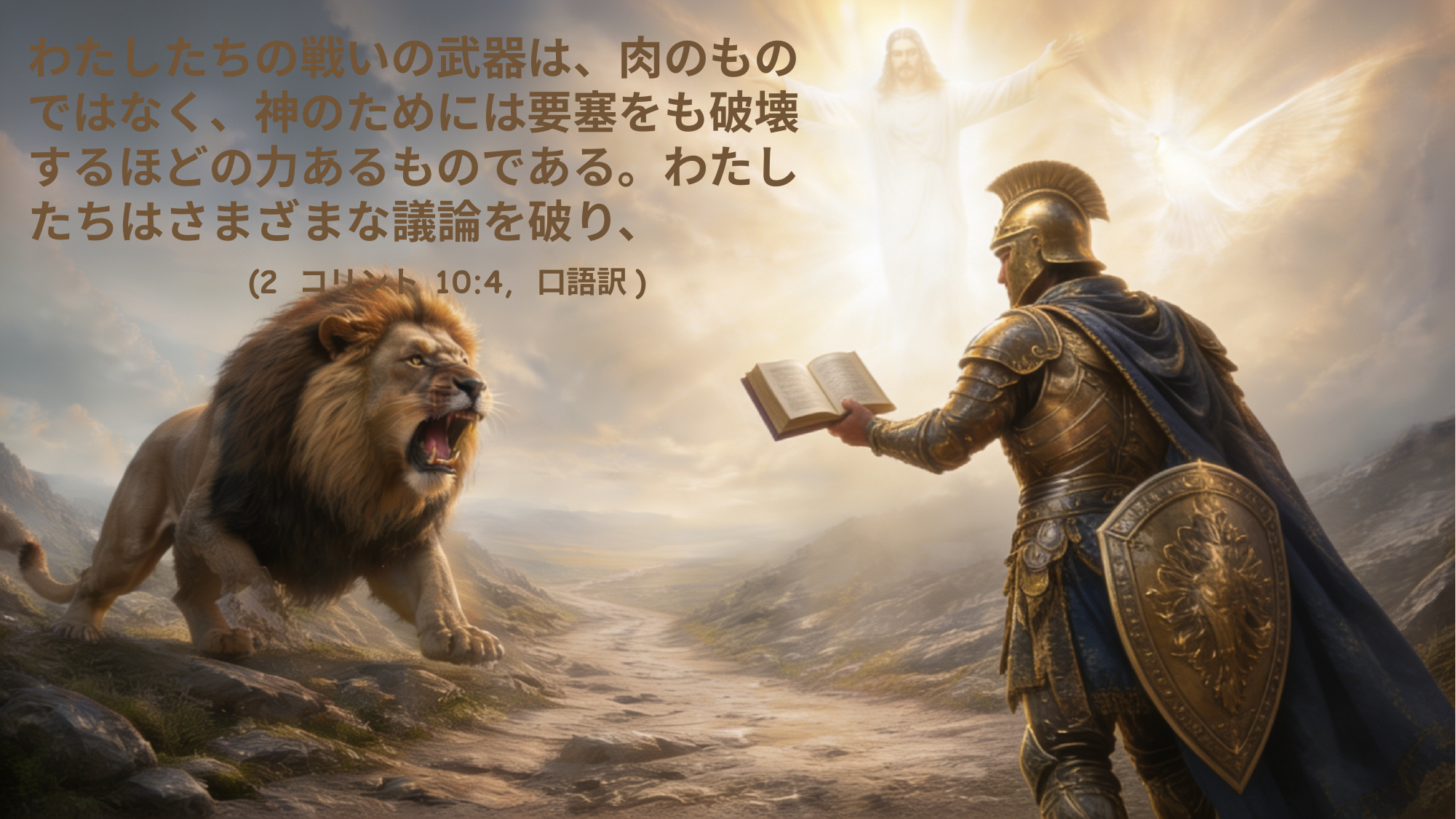

わたしたちの戦いの武器は、肉のものではなく、神のためには要塞をも破壊するほどの力あるものである。わたしたちはさまざまな議論を破り、　　　　 (2 コリント 10:4, 口語訳)